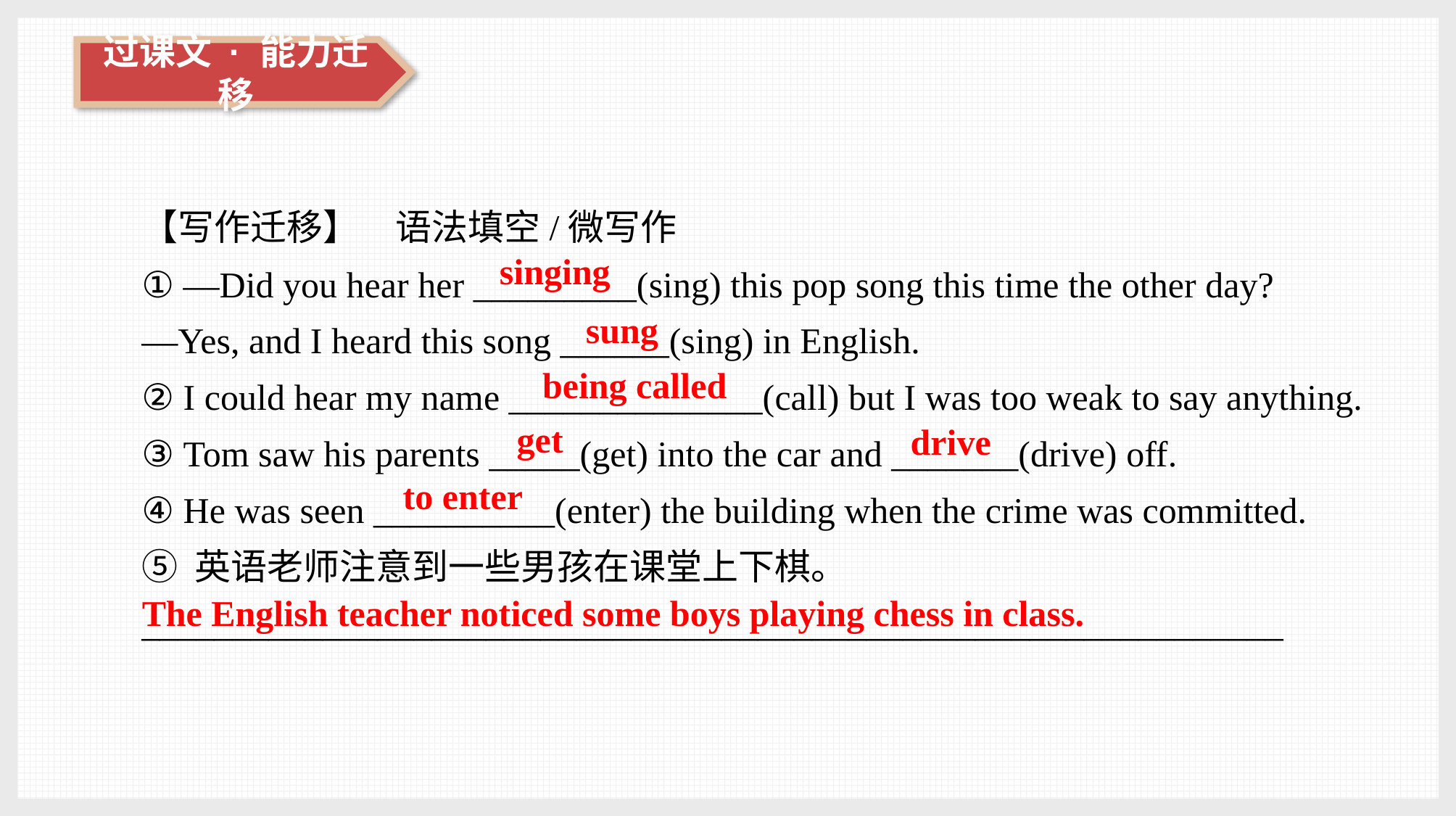

【写作迁移】　语法填空/微写作
① —Did you hear her _________(sing) this pop song this time the other day?
—Yes, and I heard this song ______(sing) in English.
② I could hear my name ______________(call) but I was too weak to say anything.
③ Tom saw his parents _____(get) into the car and _______(drive) off.
④ He was seen __________(enter) the building when the crime was committed.
⑤ 英语老师注意到一些男孩在课堂上下棋。
_______________________________________________________________
singing
sung
being called
get
drive
to enter
The English teacher noticed some boys playing chess in class.